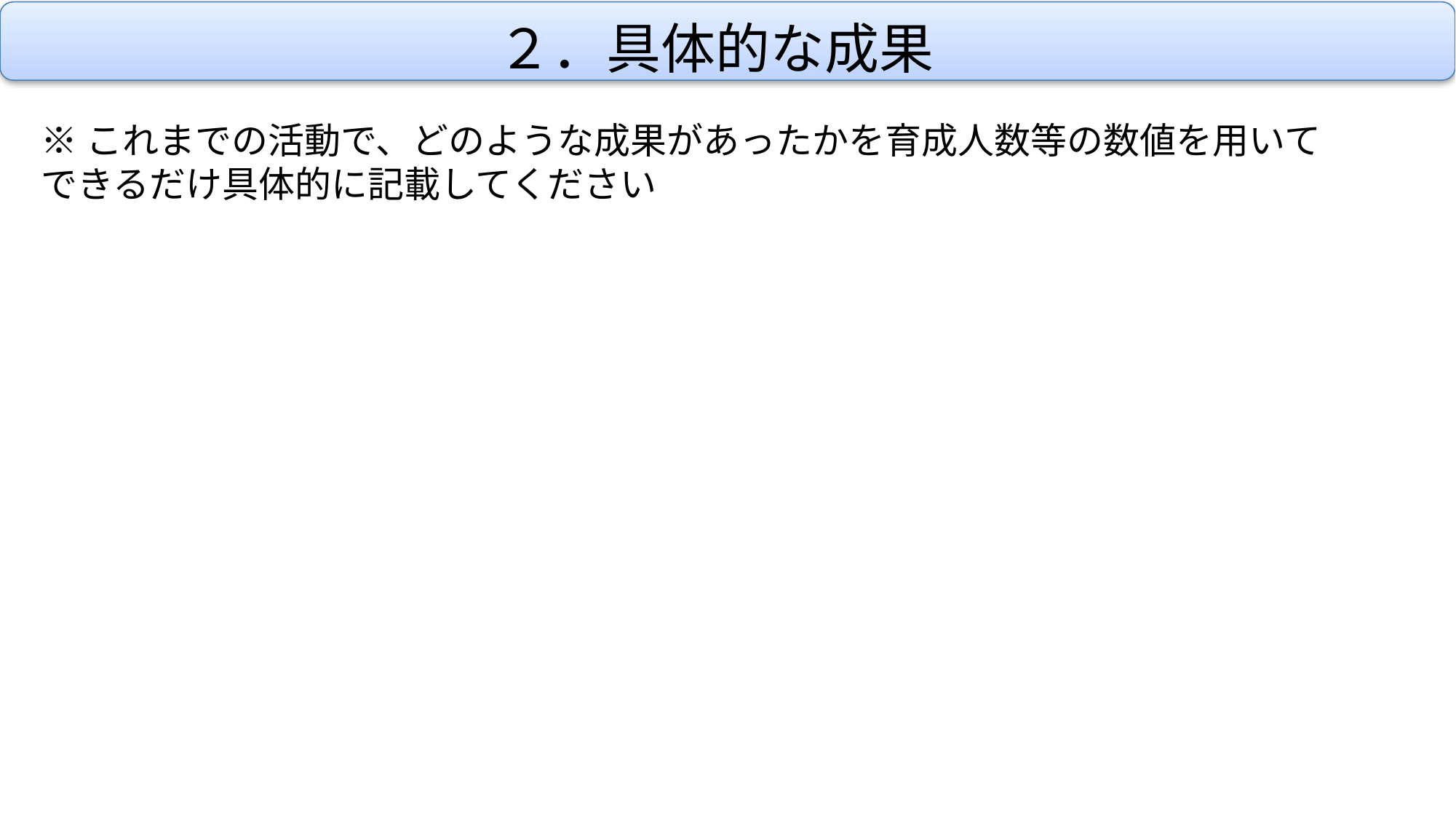

# ２．具体的な成果

※これまでの活動で、どのような成果があったかを育成人数等の数値を用いてできるだけ具体的に記載してください